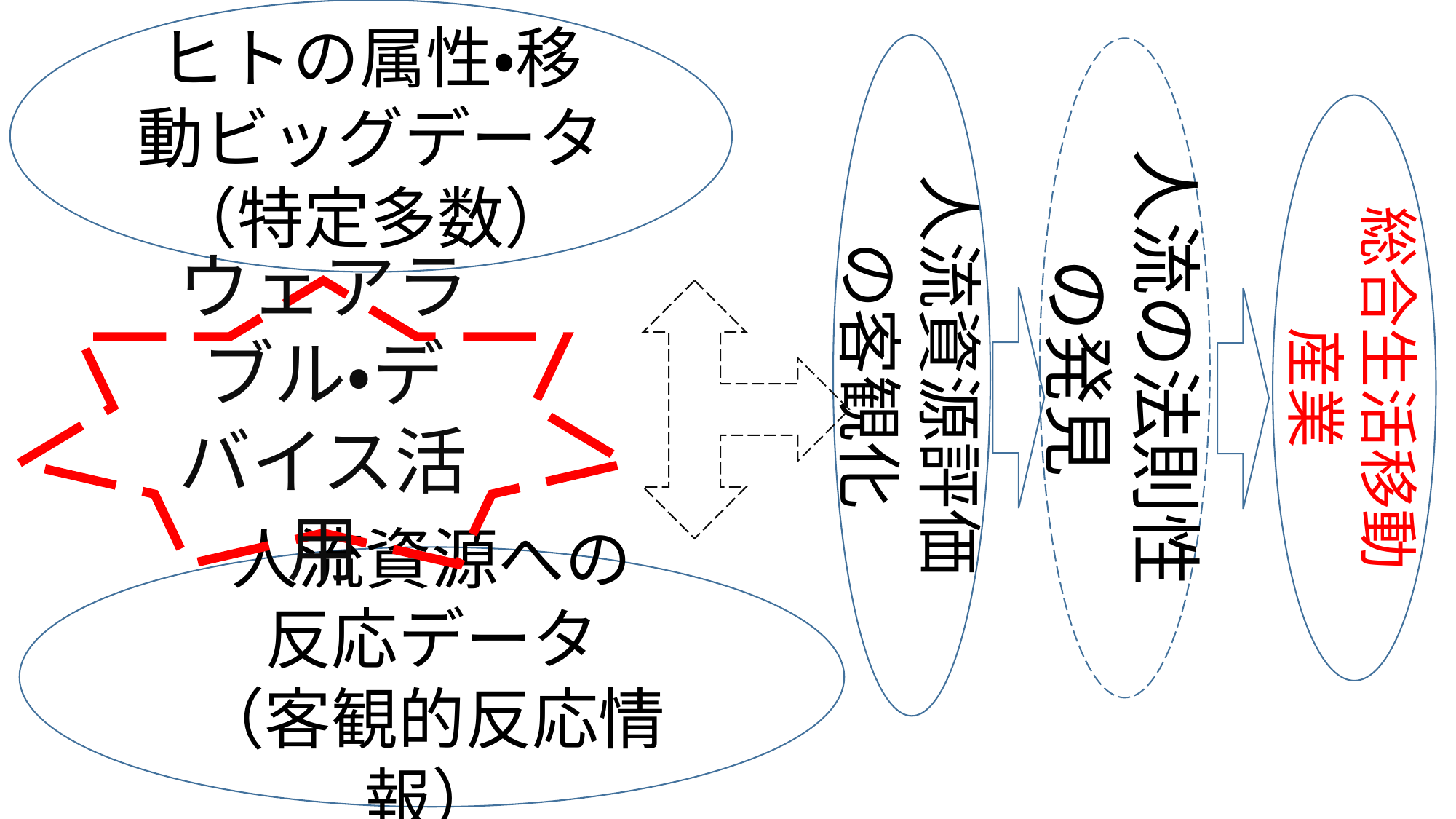

ヒトの属性・移動ビッグデータ
（特定多数）
人流資源評価の客観化
人流の法則性の発見
総合生活移動産業
ウェアラブル・デバイス活用

人流資源への
反応データ
（客観的反応情報）